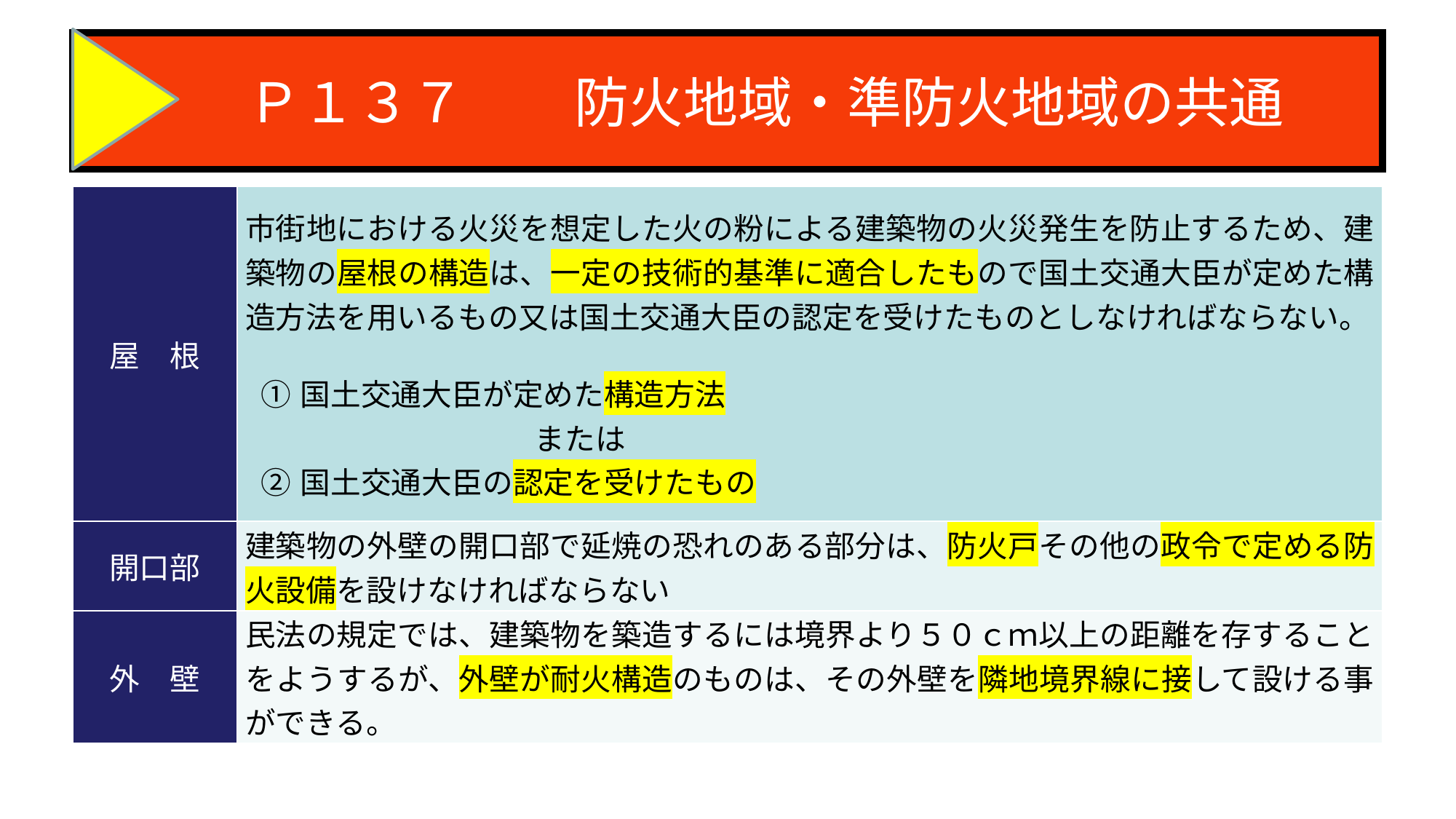

# Ｐ１３７　　防火地域・準防火地域の共通

| 屋　根 | 市街地における火災を想定した火の粉による建築物の火災発生を防止するため、建築物の屋根の構造は、一定の技術的基準に適合したもので国土交通大臣が定めた構造方法を用いるもの又は国土交通大臣の認定を受けたものとしなければならない。   ①国土交通大臣が定めた構造方法 　　　　　　　　　または ②国土交通大臣の認定を受けたもの |
| --- | --- |
| 開口部 | 建築物の外壁の開口部で延焼の恐れのある部分は、防火戸その他の政令で定める防火設備を設けなければならない |
| 外　壁 | 民法の規定では、建築物を築造するには境界より５０ｃｍ以上の距離を存することをようするが、外壁が耐火構造のものは、その外壁を隣地境界線に接して設ける事ができる。 |